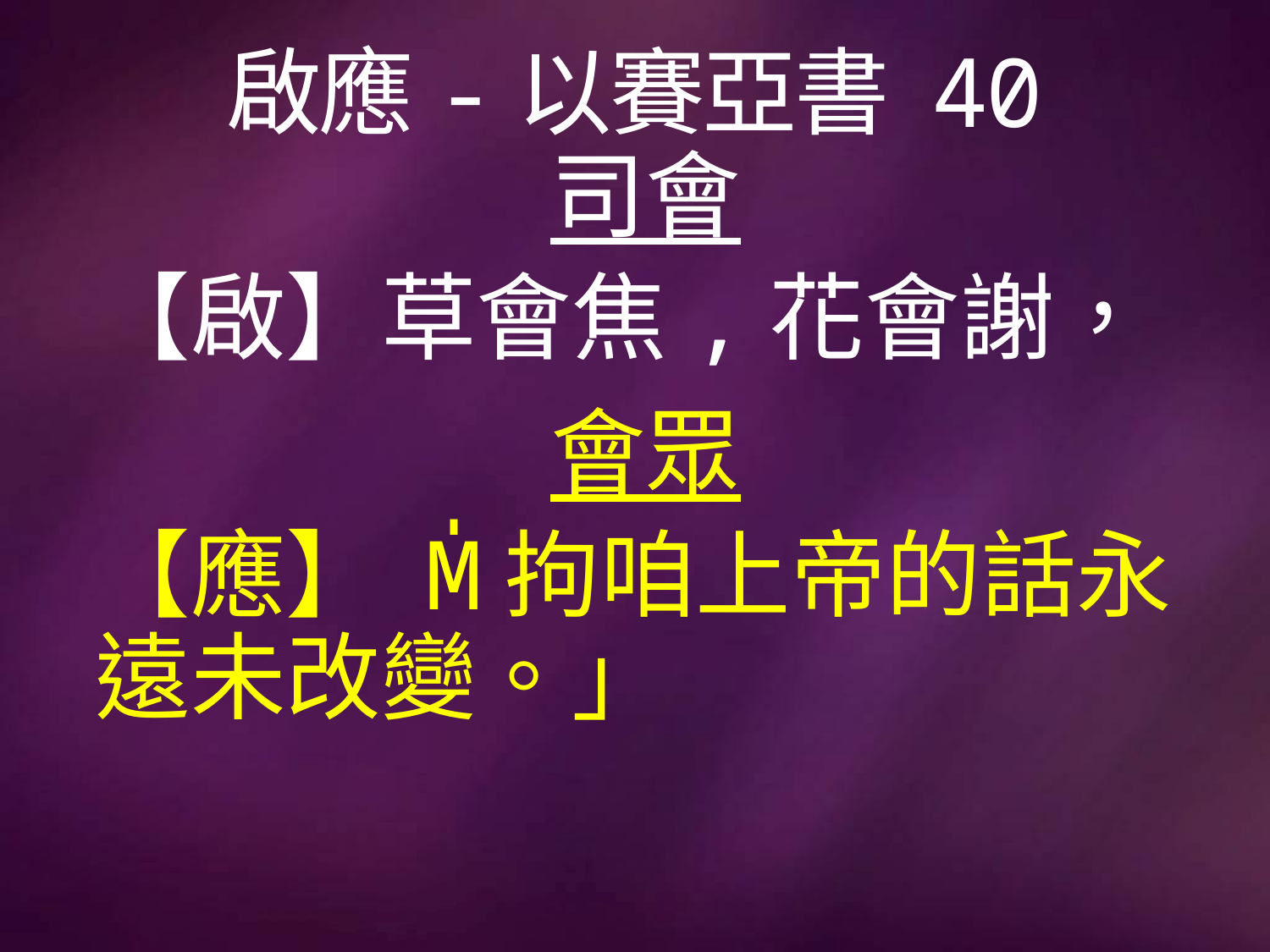

# 啟應-以賽亞書 40
司會
【啟】草會焦,花會謝，

會眾
【應】 M̍拘咱上帝的話永遠未改變。」